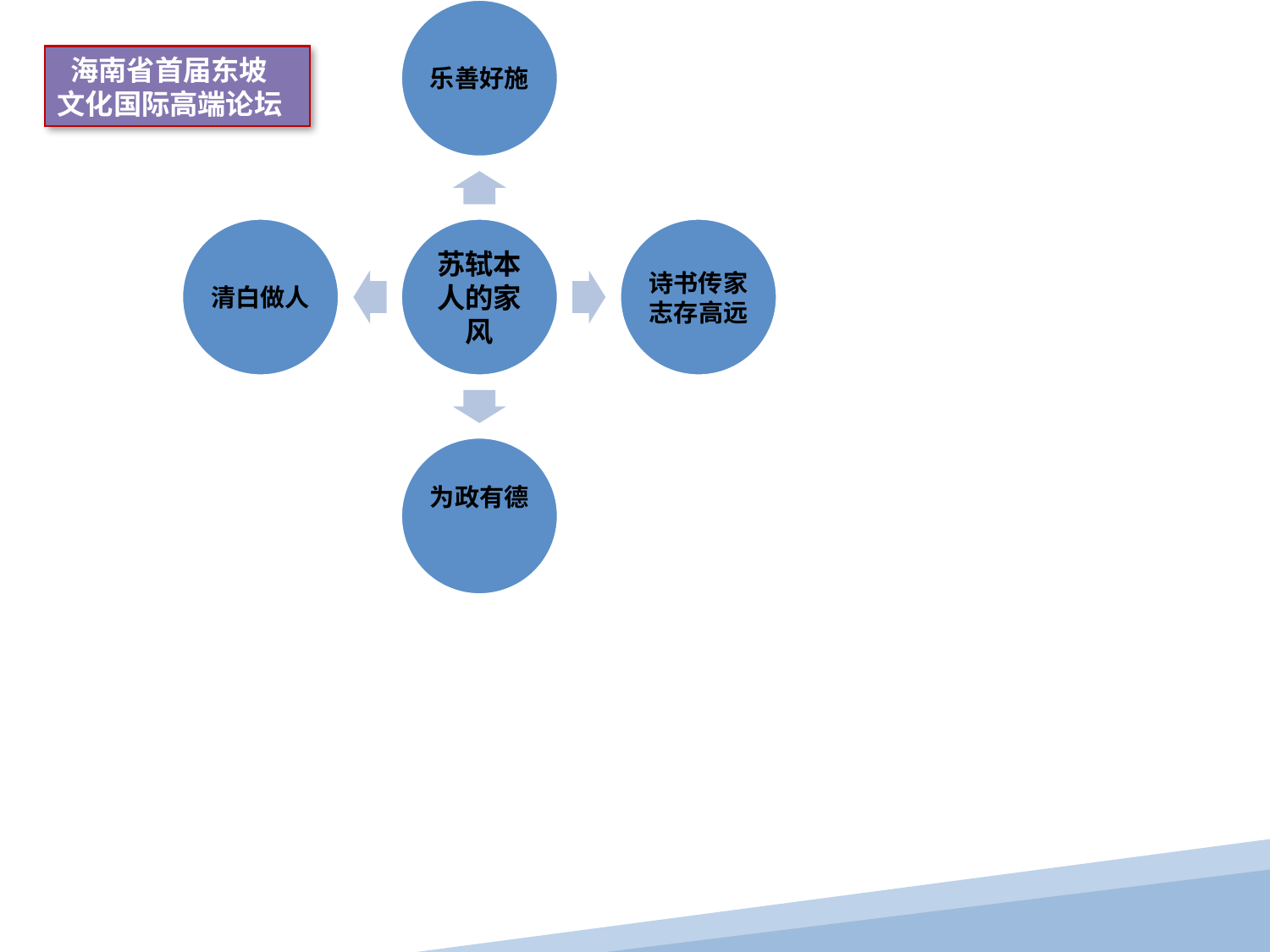

海南省首届东坡
文化国际高端论坛
苏轼本人的家风

乐善好施

诗书传家 志存高远

为政有德

清白做人